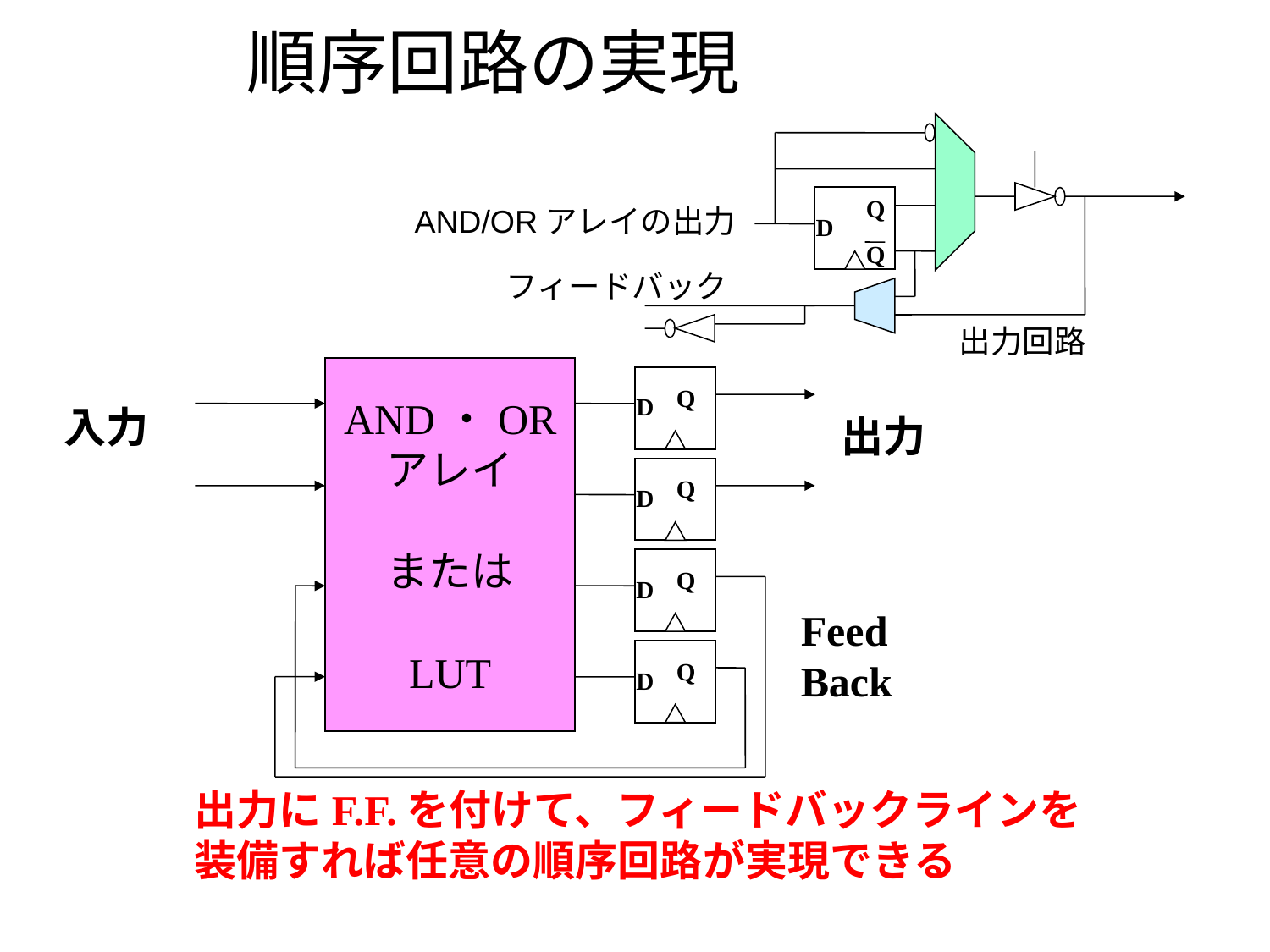

# 順序回路の実現

Q

AND/ORアレイの出力

D

Q

フィードバック

出力回路

AND・OR
アレイ

または

LUT

Q
D

入力

出力

Q
D

Q
D

Feed
Back

Q
D

出力にF.F.を付けて、フィードバックラインを
装備すれば任意の順序回路が実現できる